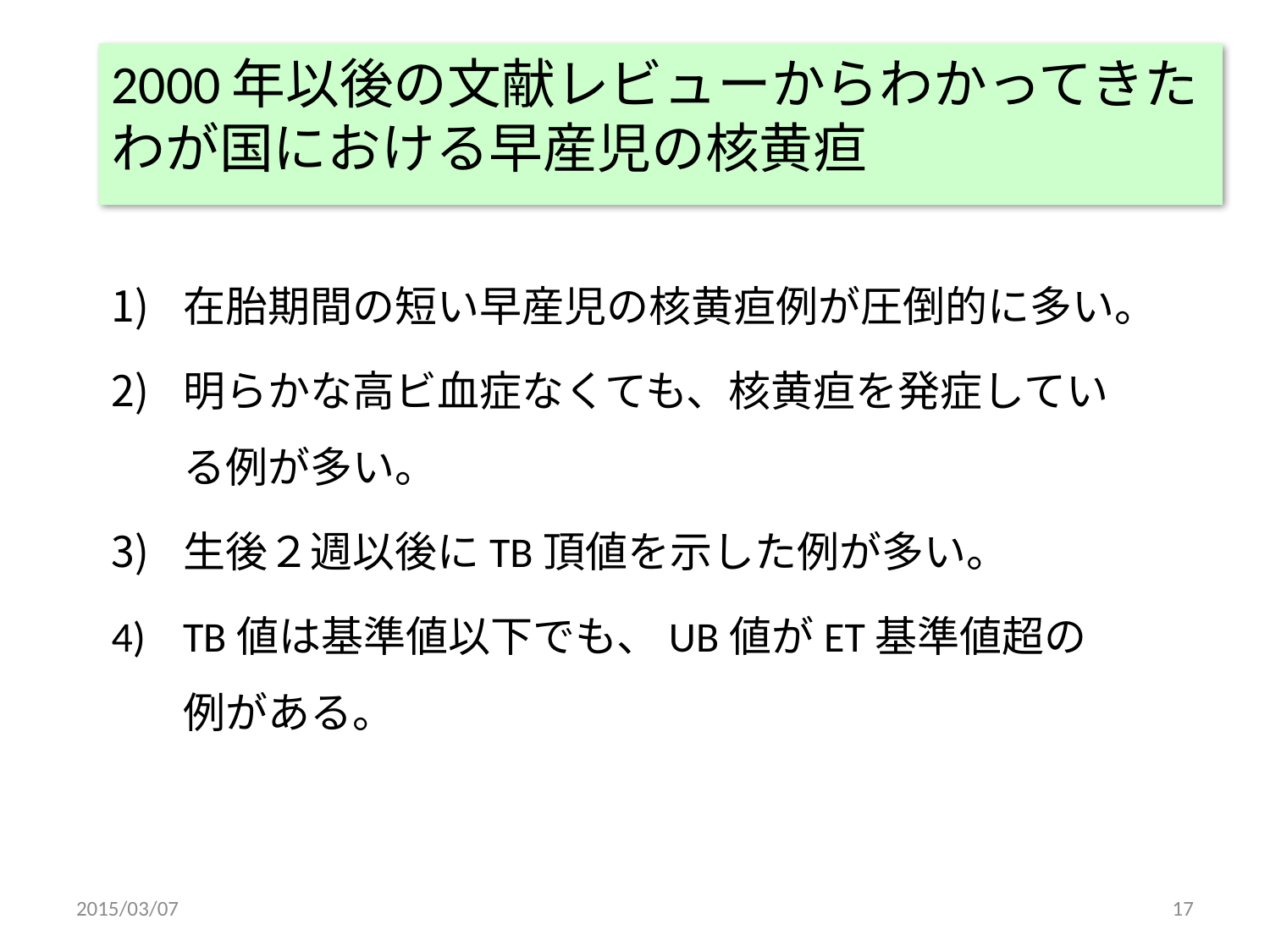

# 2000年以後の文献レビューからわかってきた わが国における早産児の核黄疸

在胎期間の短い早産児の核黄疸例が圧倒的に多い。
明らかな高ビ血症なくても、核黄疸を発症している例が多い。
生後２週以後にTB頂値を示した例が多い。
TB値は基準値以下でも、UB値がET基準値超の例がある。
2015/03/07
17